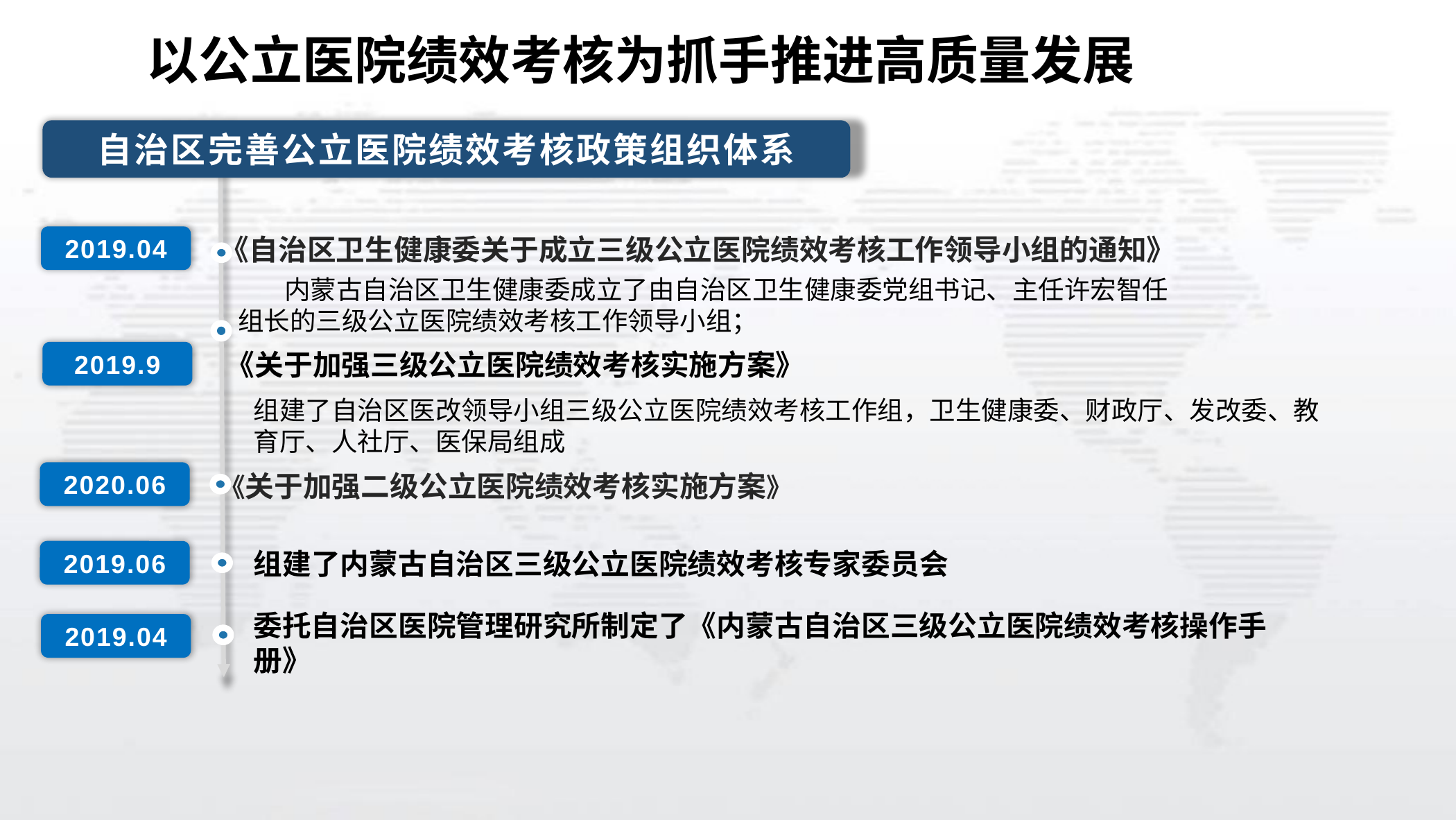

以公立医院绩效考核为抓手推进高质量发展
自治区完善公立医院绩效考核政策组织体系
2019.04
《自治区卫生健康委关于成立三级公立医院绩效考核工作领导小组的通知》

内蒙古自治区卫生健康委成立了由自治区卫生健康委党组书记、主任许宏智任组长的三级公立医院绩效考核工作领导小组；

2019.9
《关于加强三级公立医院绩效考核实施方案》

《关于加强二级公立医院绩效考核实施方案》
组建了自治区医改领导小组三级公立医院绩效考核工作组，卫生健康委、财政厅、发改委、教育厅、人社厅、医保局组成
2020.06

2019.06
组建了内蒙古自治区三级公立医院绩效考核专家委员会

委托自治区医院管理研究所制定了《内蒙古自治区三级公立医院绩效考核操作手册》
2019.04